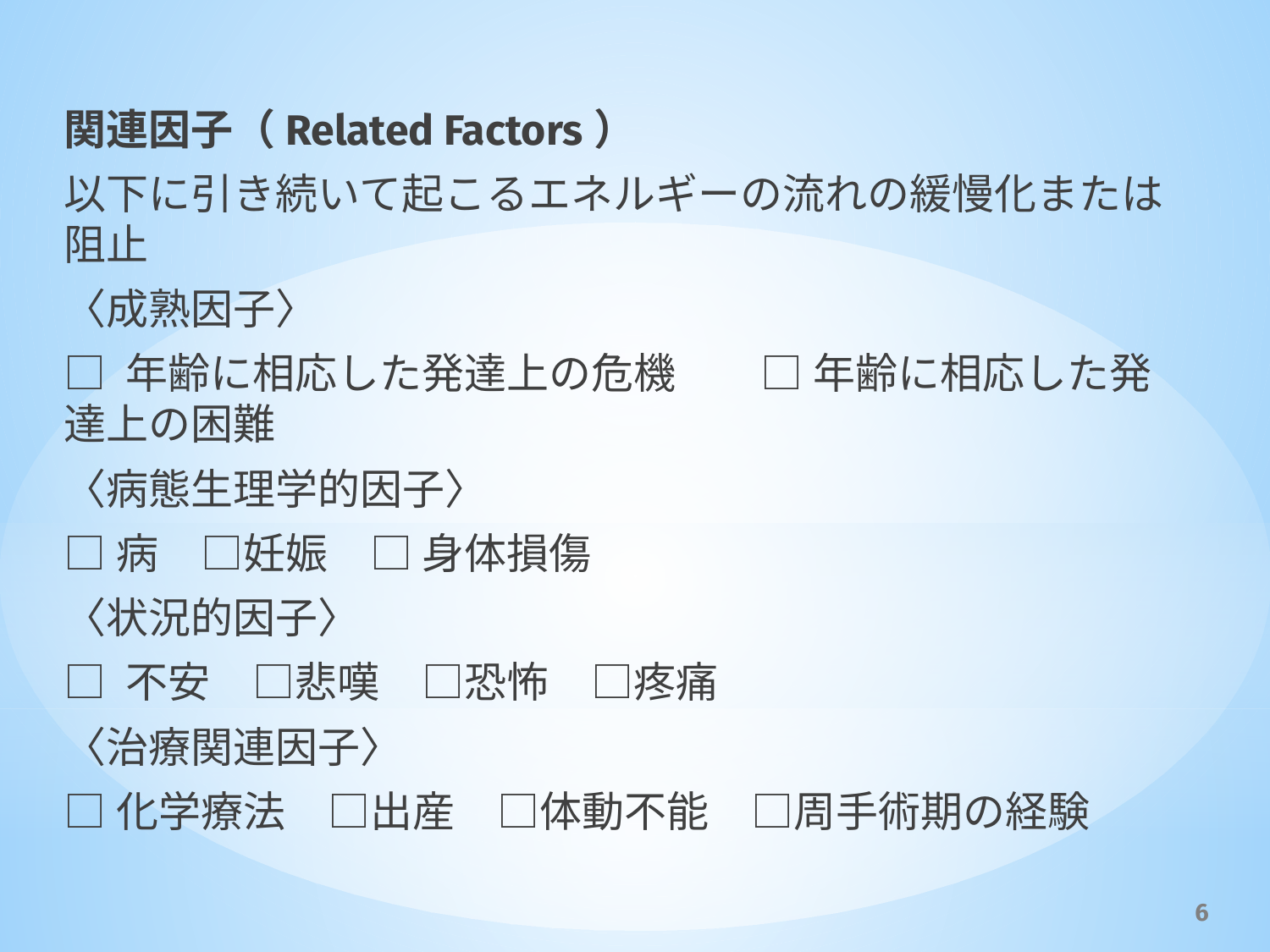

関連因子（Related Factors）
以下に引き続いて起こるエネルギーの流れの緩慢化または阻止
〈成熟因子〉
□ 年齢に相応した発達上の危機　　□ 年齢に相応した発達上の困難
〈病態生理学的因子〉
□病　□妊娠　□ 身体損傷
〈状況的因子〉
□ 不安　□悲嘆　□恐怖　□疼痛
〈治療関連因子〉
□化学療法　□出産　□体動不能　□周手術期の経験
6